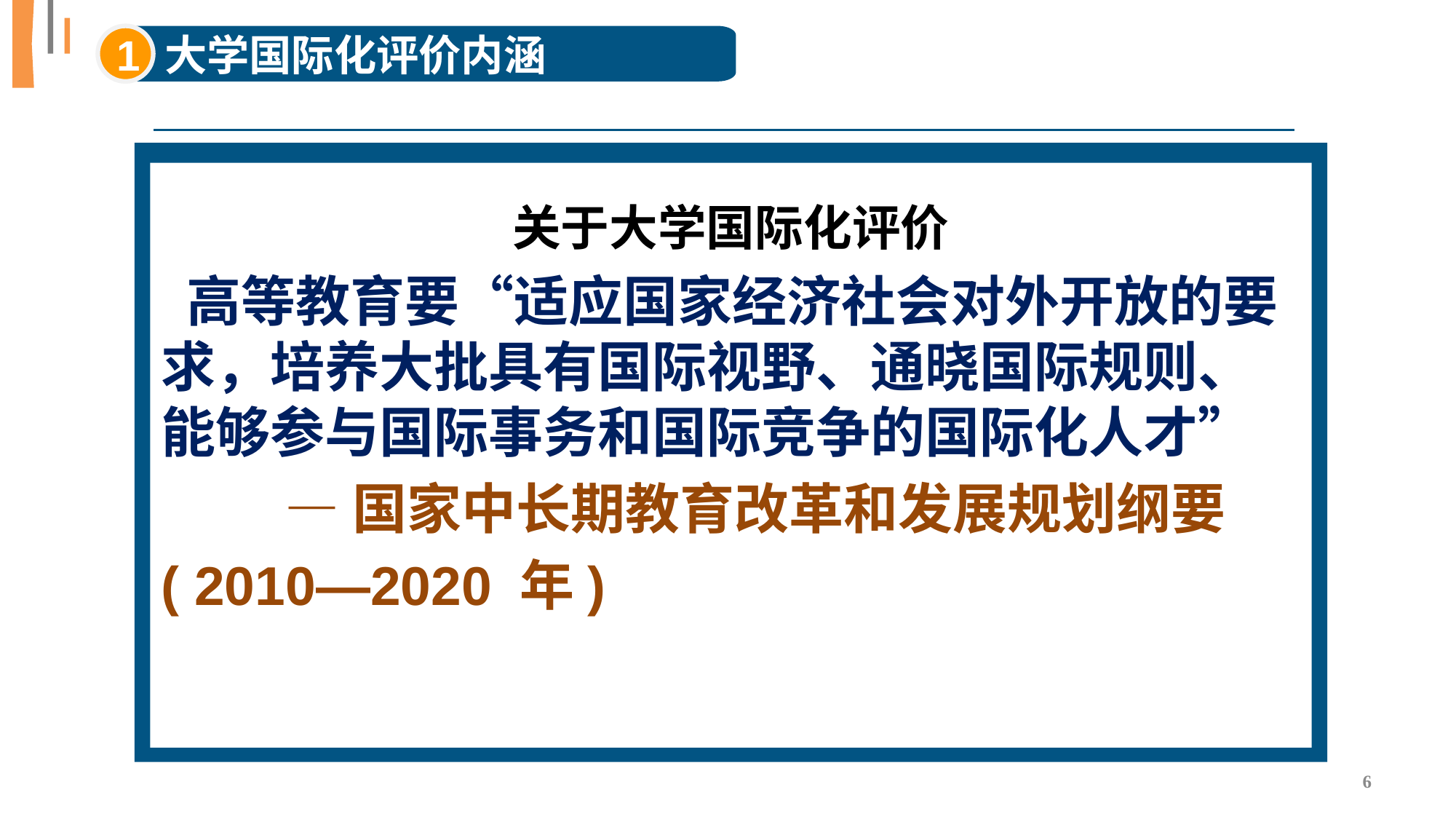

1
大学国际化评价内涵

关于大学国际化评价
 高等教育要“适应国家经济社会对外开放的要求，培养大批具有国际视野、通晓国际规则、能够参与国际事务和国际竞争的国际化人才”
          —国家中长期教育改革和发展规划纲要
( 2010—2020 年)

6